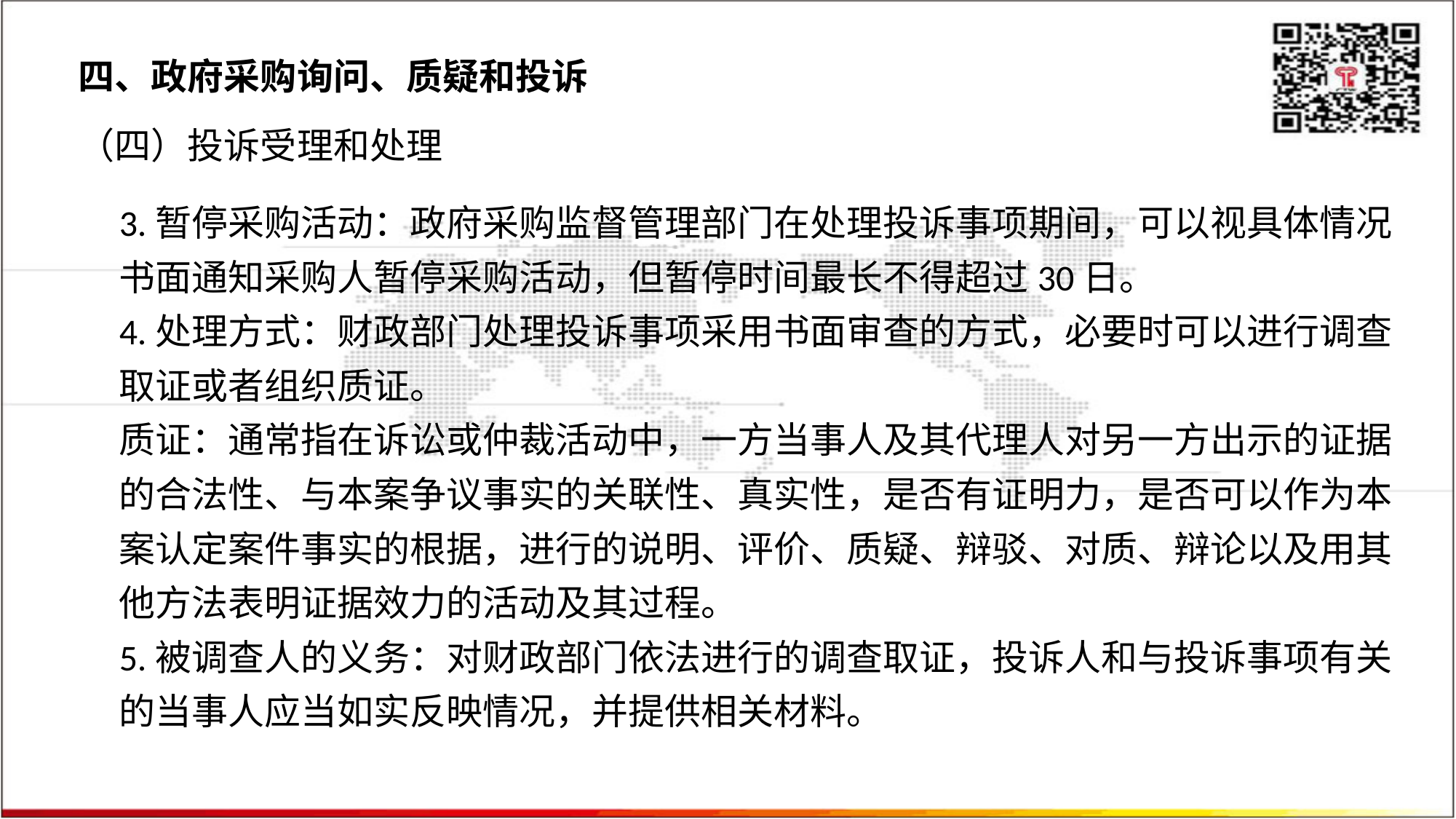

四、政府采购询问、质疑和投诉
（四）投诉受理和处理
3.暂停采购活动：政府采购监督管理部门在处理投诉事项期间，可以视具体情况书面通知采购人暂停采购活动，但暂停时间最长不得超过30日。
4.处理方式：财政部门处理投诉事项采用书面审查的方式，必要时可以进行调查取证或者组织质证。
质证：通常指在诉讼或仲裁活动中，一方当事人及其代理人对另一方出示的证据的合法性、与本案争议事实的关联性、真实性，是否有证明力，是否可以作为本案认定案件事实的根据，进行的说明、评价、质疑、辩驳、对质、辩论以及用其他方法表明证据效力的活动及其过程。
5.被调查人的义务：对财政部门依法进行的调查取证，投诉人和与投诉事项有关的当事人应当如实反映情况，并提供相关材料。